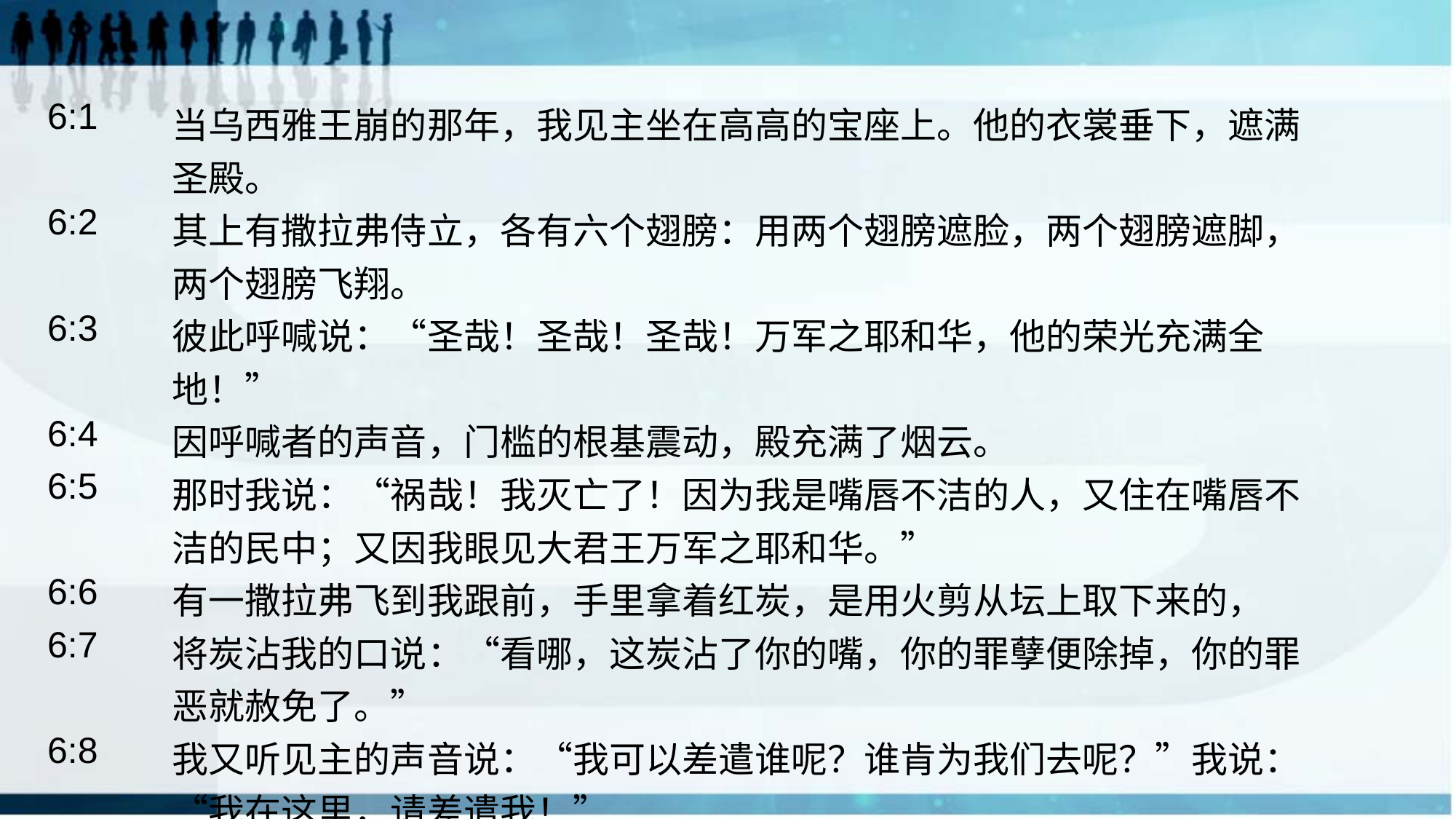

| 6:1 | 当乌西雅王崩的那年，我见主坐在高高的宝座上。他的衣裳垂下，遮满圣殿。 |
| --- | --- |
| 6:2 | 其上有撒拉弗侍立，各有六个翅膀：用两个翅膀遮脸，两个翅膀遮脚，两个翅膀飞翔。 |
| 6:3 | 彼此呼喊说：“圣哉！圣哉！圣哉！万军之耶和华，他的荣光充满全 地！” |
| 6:4 | 因呼喊者的声音，门槛的根基震动，殿充满了烟云。 |
| 6:5 | 那时我说：“祸哉！我灭亡了！因为我是嘴唇不洁的人，又住在嘴唇不洁的民中；又因我眼见大君王万军之耶和华。” |
| 6:6 | 有一撒拉弗飞到我跟前，手里拿着红炭，是用火剪从坛上取下来的， |
| 6:7 | 将炭沾我的口说：“看哪，这炭沾了你的嘴，你的罪孽便除掉，你的罪恶就赦免了。” |
| 6:8 | 我又听见主的声音说：“我可以差遣谁呢？谁肯为我们去呢？”我说：“我在这里，请差遣我！” |